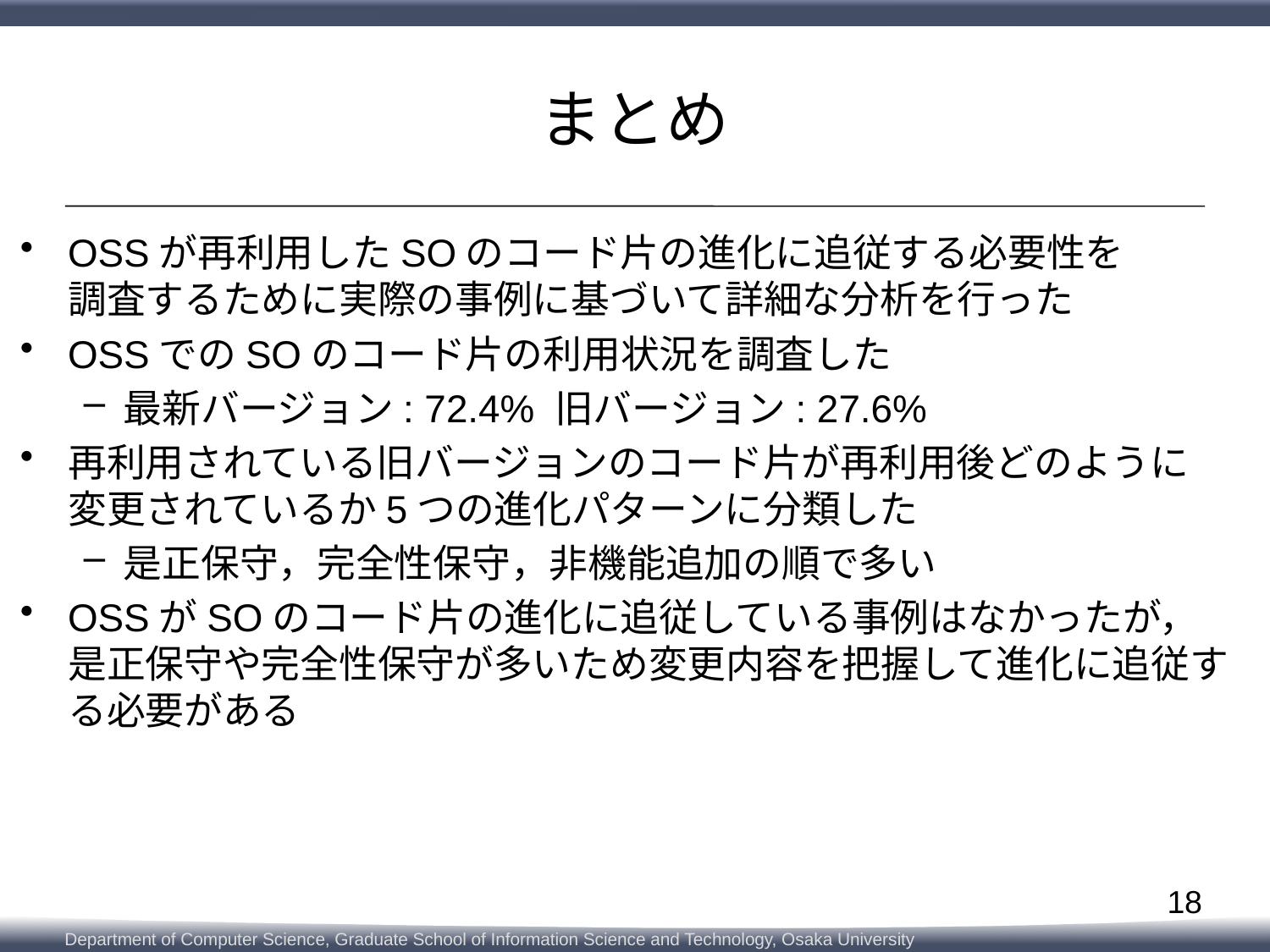

# まとめ
OSSが再利用したSOのコード片の進化に追従する必要性を
調査するために実際の事例に基づいて詳細な分析を行った
OSSでのSOのコード片の利用状況を調査した
最新バージョン: 72.4% 旧バージョン: 27.6%
再利用されている旧バージョンのコード片が再利用後どのように
変更されているか5つの進化パターンに分類した
是正保守，完全性保守，非機能追加の順で多い
OSSがSOのコード片の進化に追従している事例はなかったが，
是正保守や完全性保守が多いため変更内容を把握して進化に追従する必要がある

18